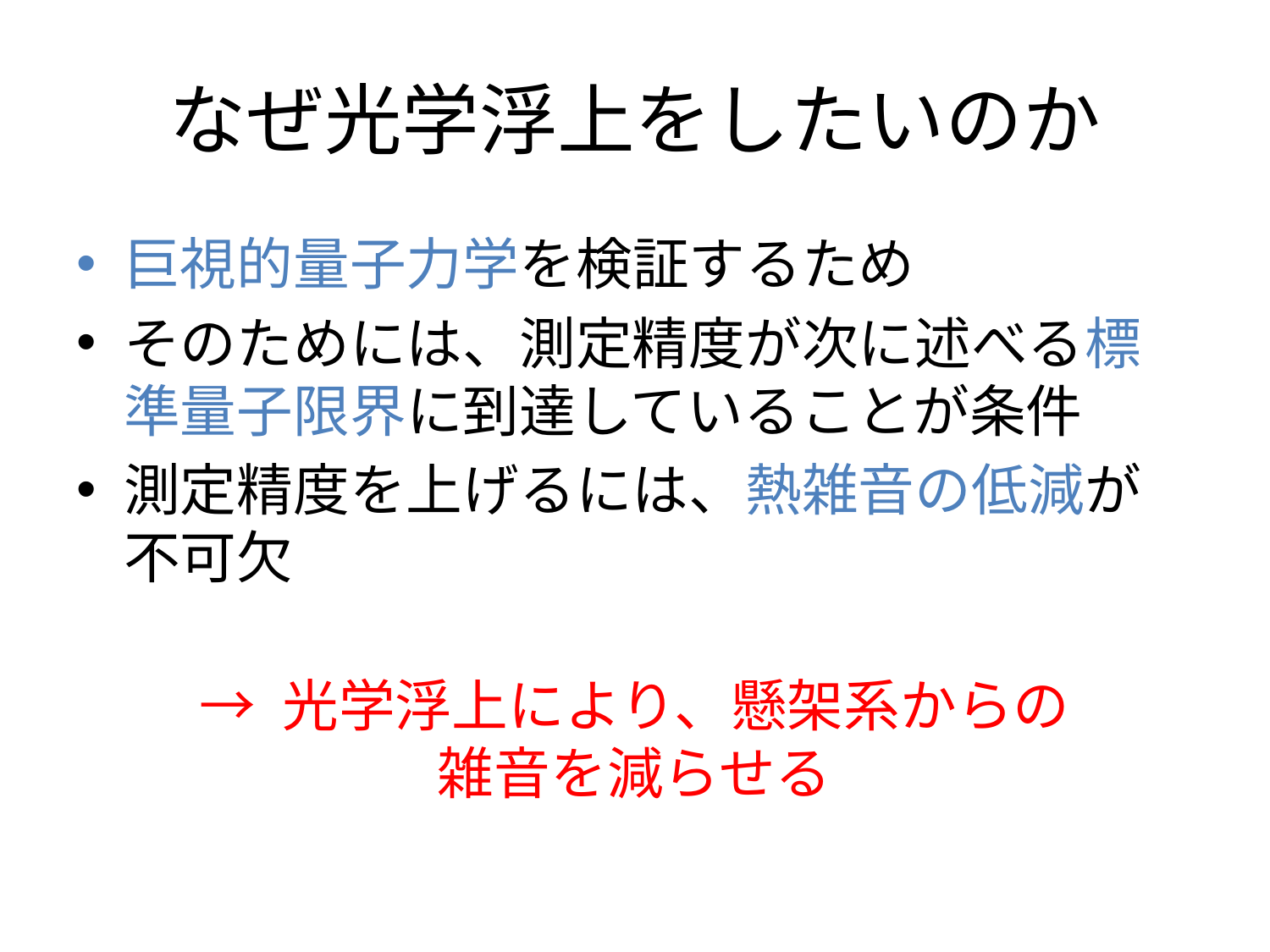

# なぜ光学浮上をしたいのか
巨視的量子力学を検証するため
そのためには、測定精度が次に述べる標準量子限界に到達していることが条件
測定精度を上げるには、熱雑音の低減が不可欠

→ 光学浮上により、懸架系からの
雑音を減らせる